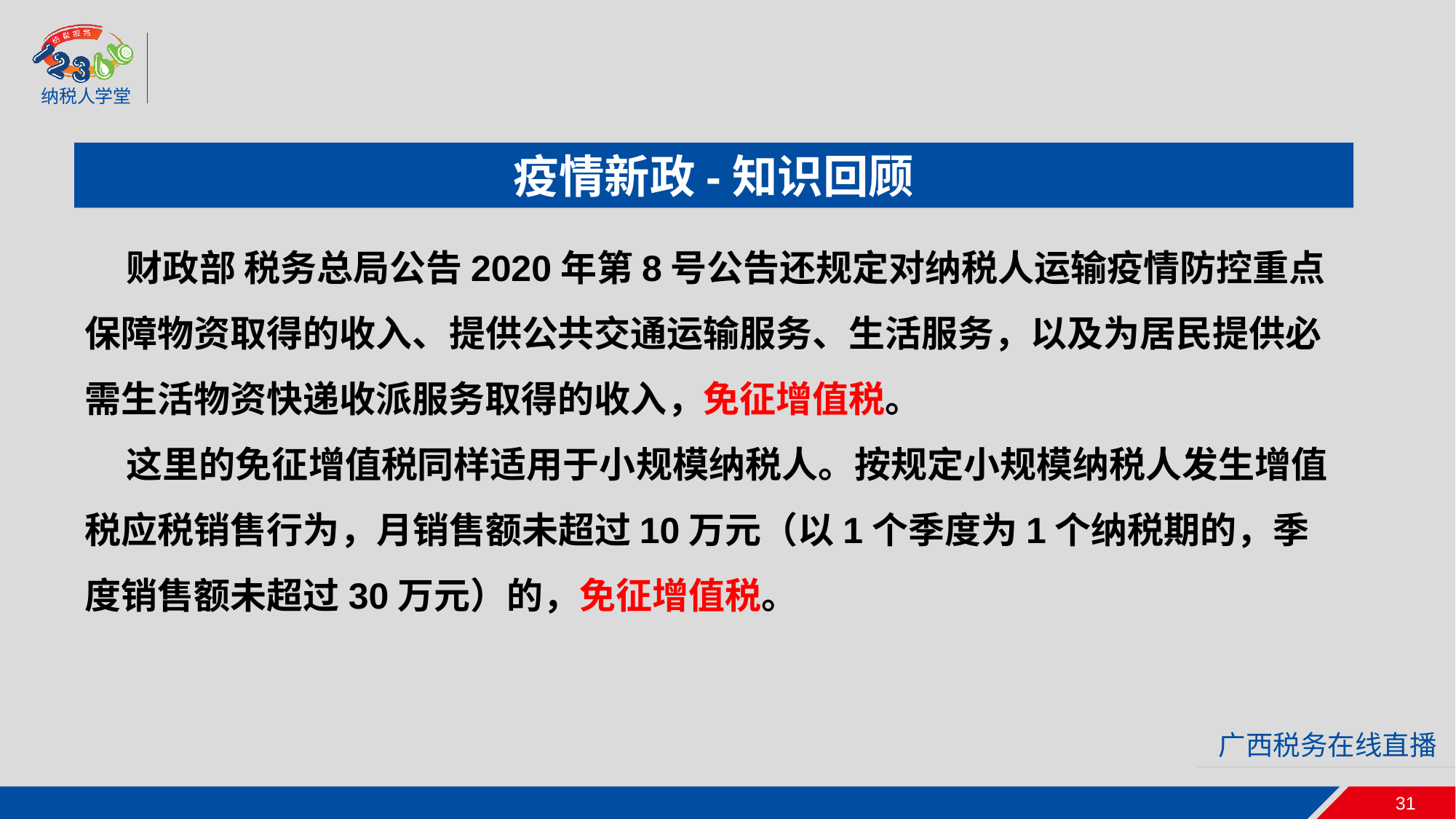

疫情新政-知识回顾
    财政部 税务总局公告2020年第8号公告还规定对纳税人运输疫情防控重点保障物资取得的收入、提供公共交通运输服务、生活服务，以及为居民提供必需生活物资快递收派服务取得的收入，免征增值税。
    这里的免征增值税同样适用于小规模纳税人。按规定小规模纳税人发生增值税应税销售行为，月销售额未超过10万元（以1个季度为1个纳税期的，季度销售额未超过30万元）的，免征增值税。